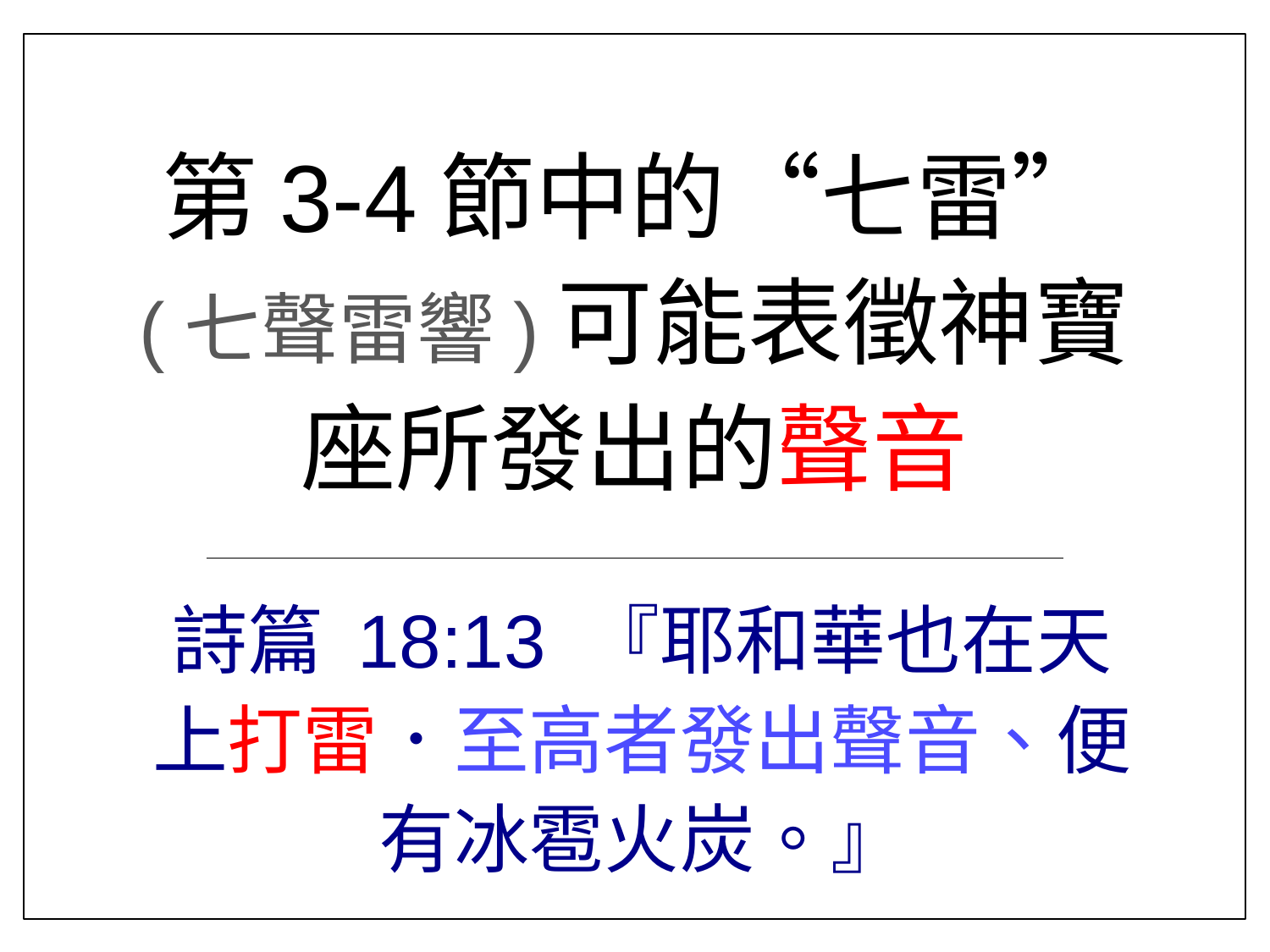

# 第3-4節中的“七雷” (七聲雷響)可能表徵神寶座所發出的聲音
詩篇 18:13 『耶和華也在天上打雷．至高者發出聲音、便有冰雹火炭。』